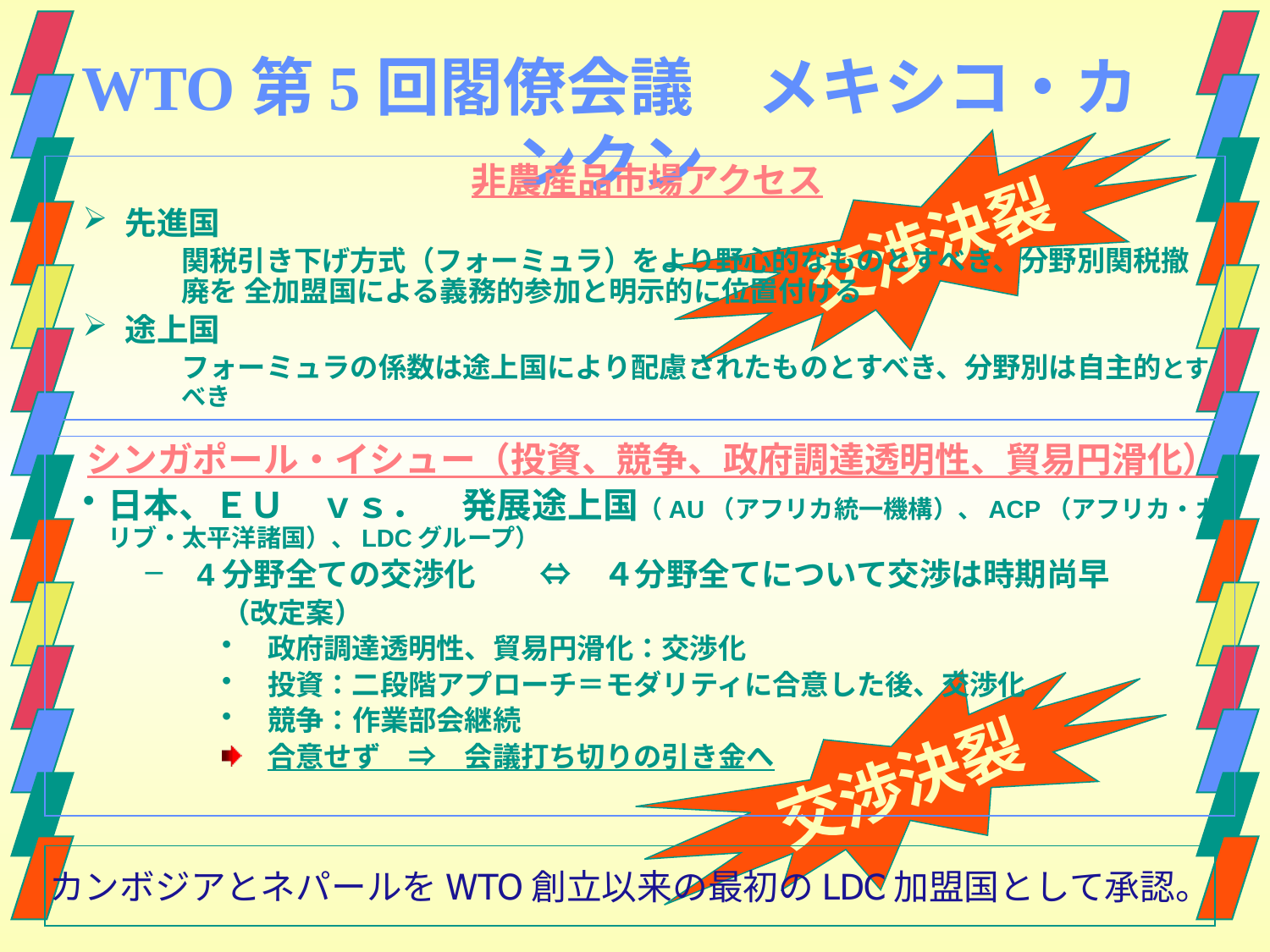

# WTO第5回閣僚会議　メキシコ・カンクン
非農産品市場アクセス
先進国
関税引き下げ方式（フォーミュラ）をより野心的なものとすべき、分野別関税撤廃を 全加盟国による義務的参加と明示的に位置付ける
途上国
フォーミュラの係数は途上国により配慮されたものとすべき、分野別は自主的とすべき

交渉決裂
シンガポール・イシュー（投資、競争、政府調達透明性、貿易円滑化）
日本、ＥＵ　ｖｓ．　発展途上国（AU（アフリカ統一機構）、ACP（アフリカ・カリブ・太平洋諸国）、LDCグループ）
4分野全ての交渉化　　⇔　４分野全てについて交渉は時期尚早
（改定案）
政府調達透明性、貿易円滑化：交渉化
投資：二段階アプローチ＝モダリティに合意した後、交渉化
競争：作業部会継続
合意せず　⇒　会議打ち切りの引き金へ

交渉決裂
カンボジアとネパールをWTO創立以来の最初のLDC加盟国として承認。